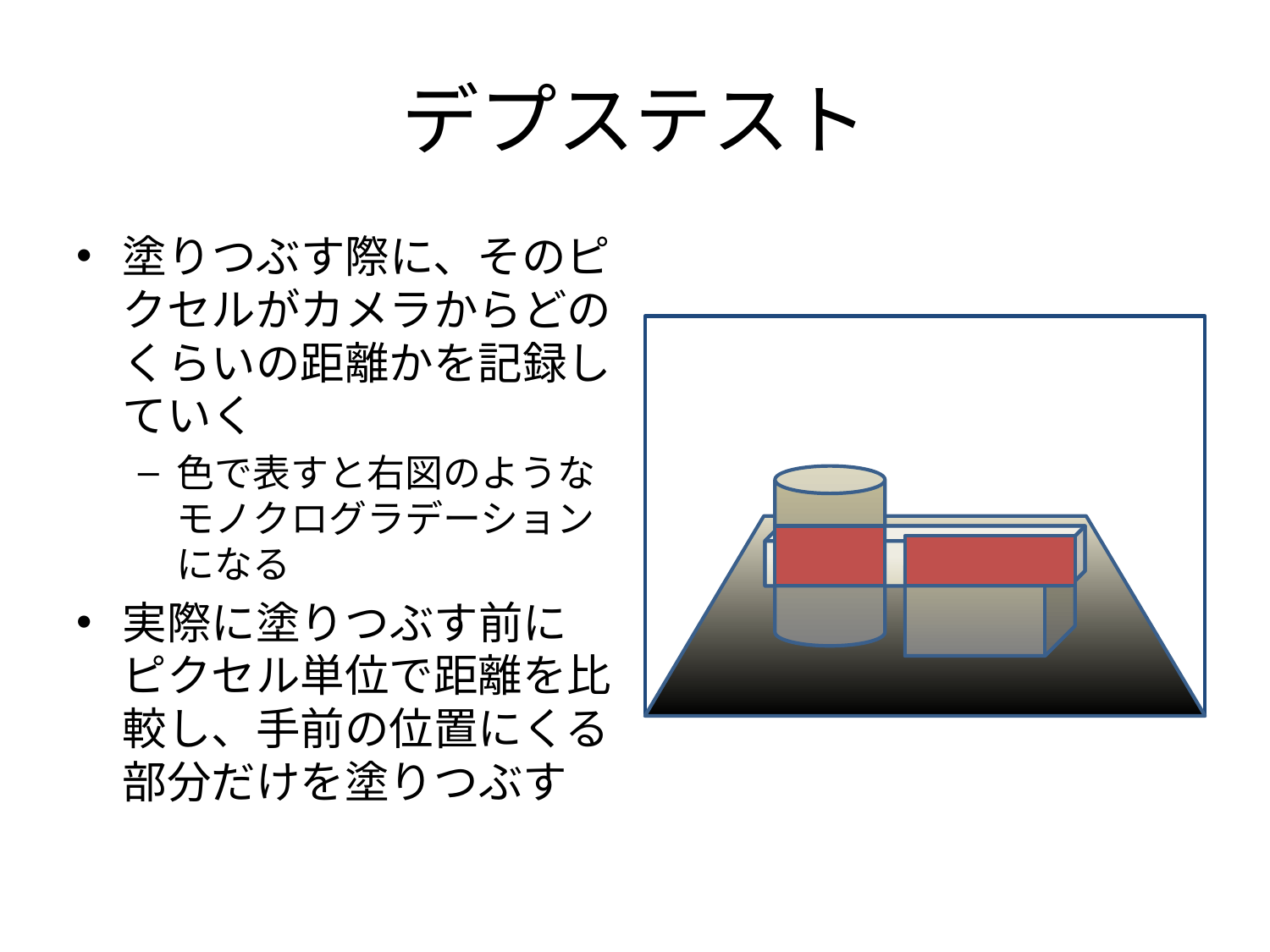

# デプステスト
塗りつぶす際に、そのピクセルがカメラからどのくらいの距離かを記録していく
色で表すと右図のようなモノクログラデーションになる
実際に塗りつぶす前にピクセル単位で距離を比較し、手前の位置にくる部分だけを塗りつぶす